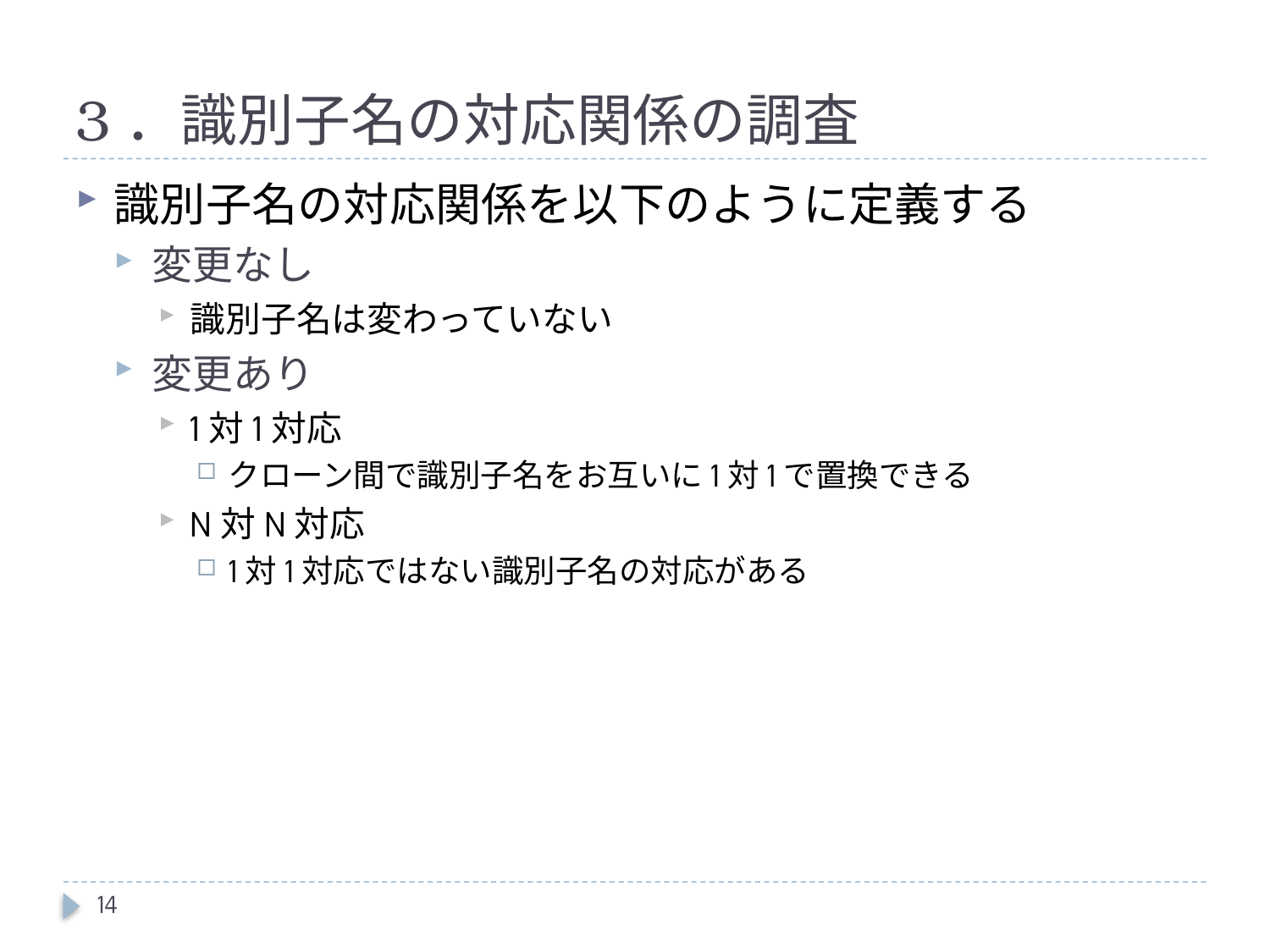

# 3．識別子名の対応関係の調査
識別子名の対応関係を以下のように定義する
変更なし
識別子名は変わっていない
変更あり
1対1対応
クローン間で識別子名をお互いに1対1で置換できる
N対N対応
1対1対応ではない識別子名の対応がある

14